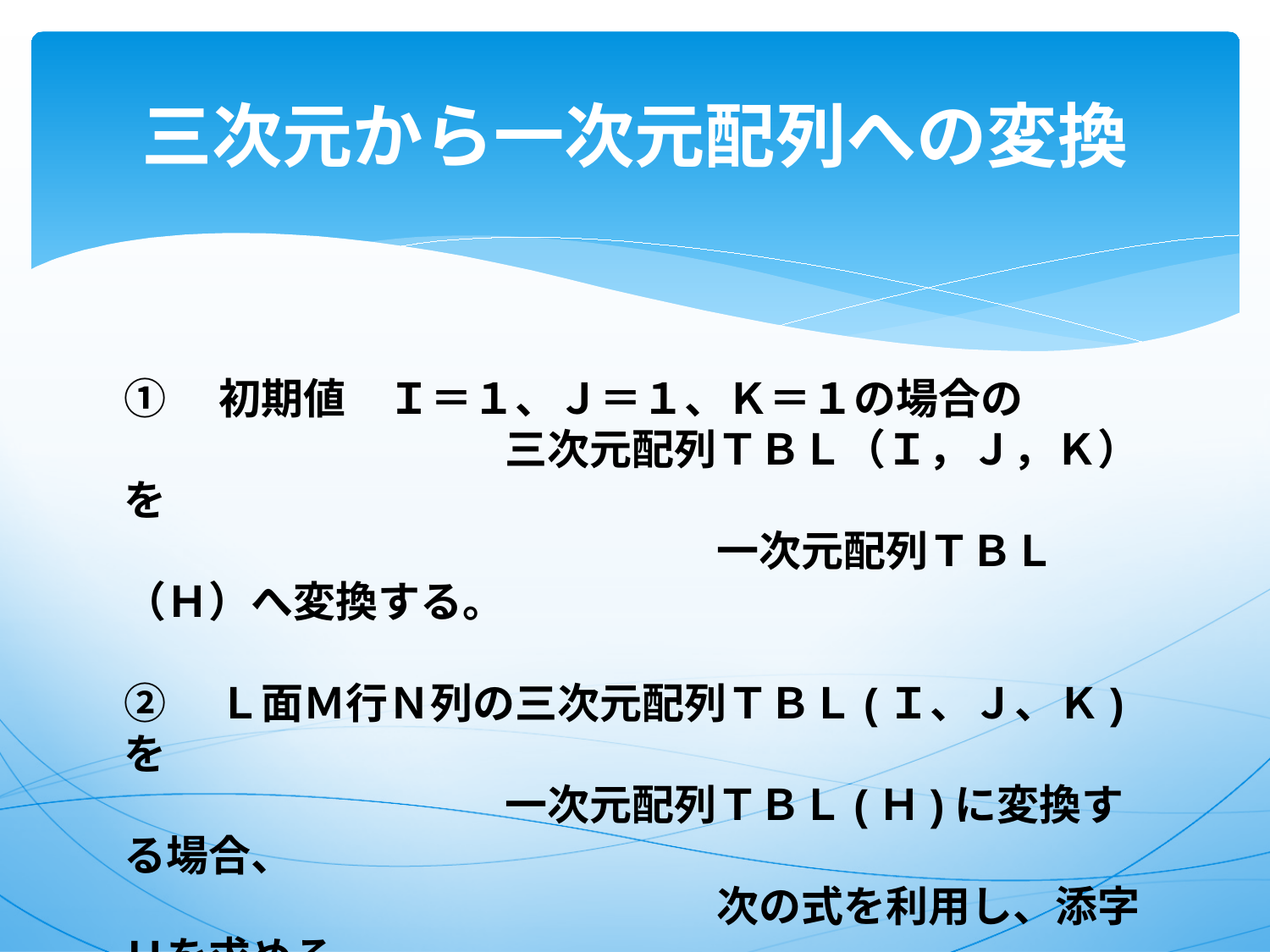

# 三次元から一次元配列への変換
①　初期値　Ｉ＝１、Ｊ＝１、Ｋ＝１の場合の
　　　　　　　　　三次元配列ＴＢＬ（Ｉ，Ｊ，Ｋ）を
　　　　　　　　　　　　　　一次元配列ＴＢＬ（Ｈ）へ変換する。

②　Ｌ面Ｍ行Ｎ列の三次元配列ＴＢＬ(Ｉ、Ｊ、Ｋ)を
　　　　　　　　　一次元配列ＴＢＬ(Ｈ)に変換する場合、
　　　　　　　　　　　　　　次の式を利用し、添字Ｈを求める。

　　Ｈ＝（Ｉ－１）×Ｍ×Ｎ＋(Ｊ－１)×Ｎ＋Ｋ